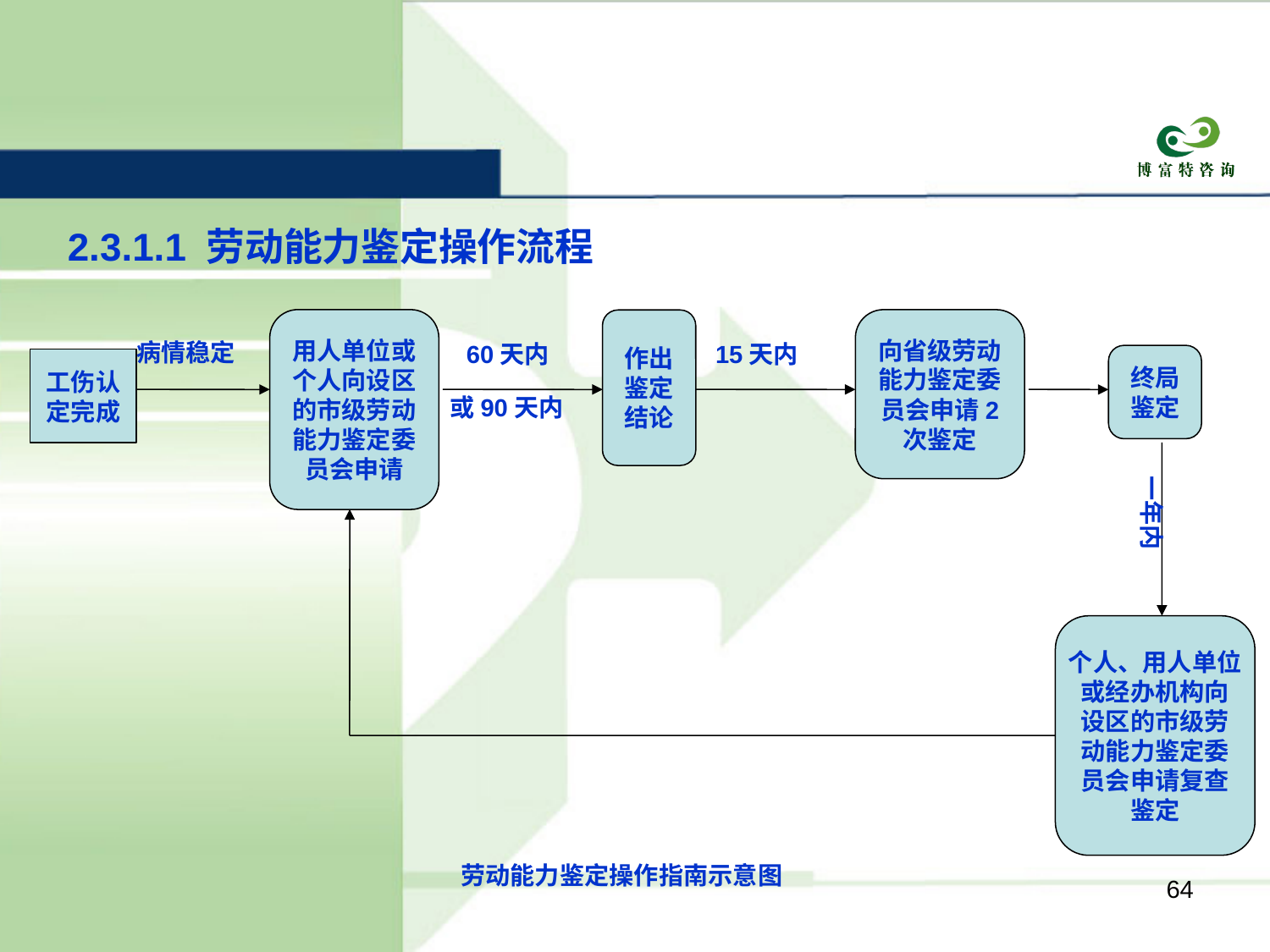

2.3.1.1 劳动能力鉴定操作流程
用人单位或
个人向设区
的市级劳动
能力鉴定委
员会申请
向省级劳动
能力鉴定委
员会申请2
次鉴定
作出
鉴定
结论
病情稳定
60天内
15天内
终局
鉴定
工伤认
定完成
或90天内

一年内

个人、用人单位
或经办机构向
设区的市级劳
动能力鉴定委
员会申请复查
鉴定

劳动能力鉴定操作指南示意图
64